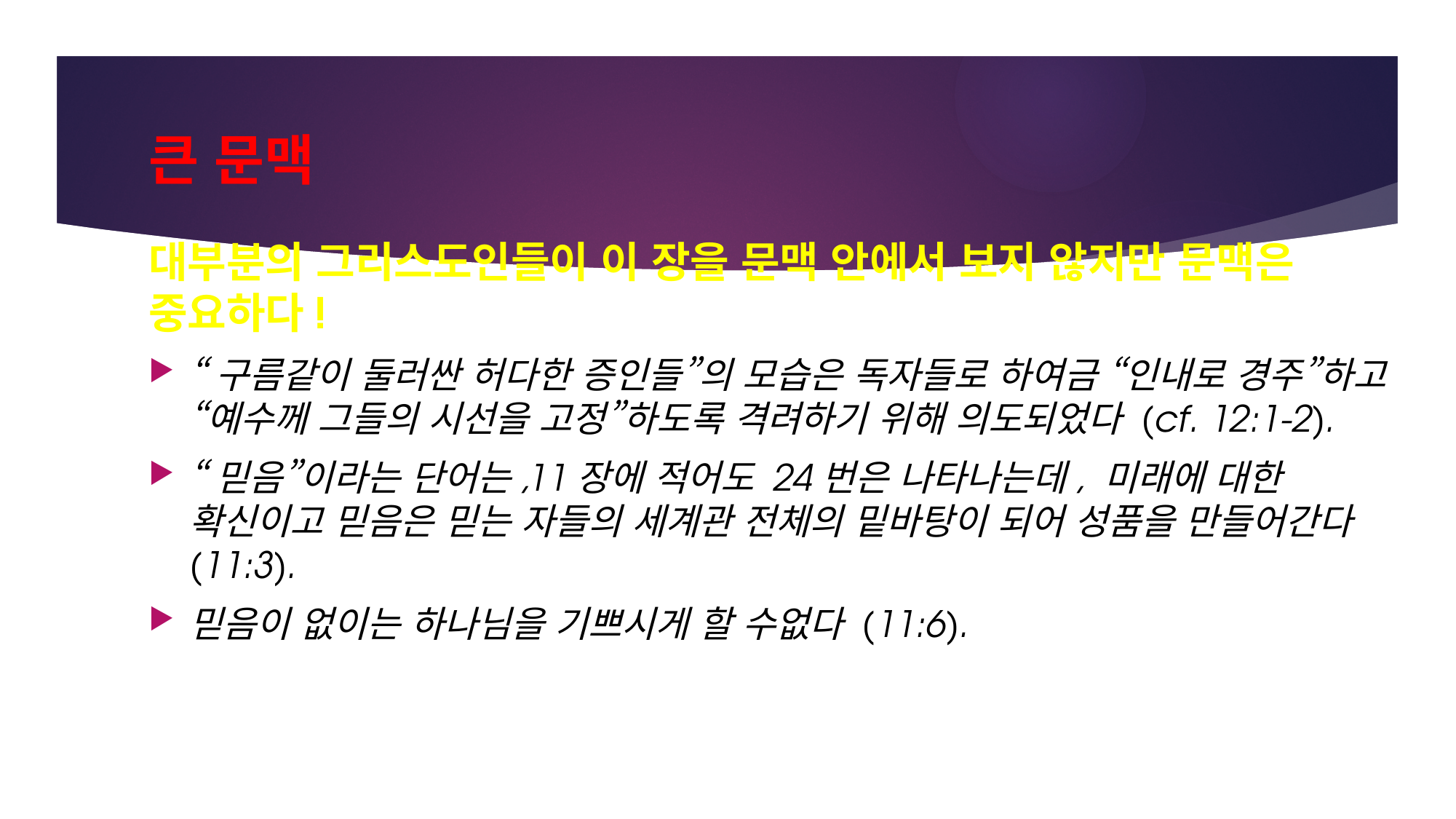

# 큰 문맥
대부분의 그리스도인들이 이 장을 문맥 안에서 보지 않지만 문맥은 중요하다!
“구름같이 둘러싼 허다한 증인들”의 모습은 독자들로 하여금 “인내로 경주”하고 “예수께 그들의 시선을 고정”하도록 격려하기 위해 의도되었다 (cf. 12:1-2).
“믿음”이라는 단어는,11장에 적어도 24번은 나타나는데, 미래에 대한 확신이고 믿음은 믿는 자들의 세계관 전체의 밑바탕이 되어 성품을 만들어간다 (11:3).
믿음이 없이는 하나님을 기쁘시게 할 수없다 (11:6).